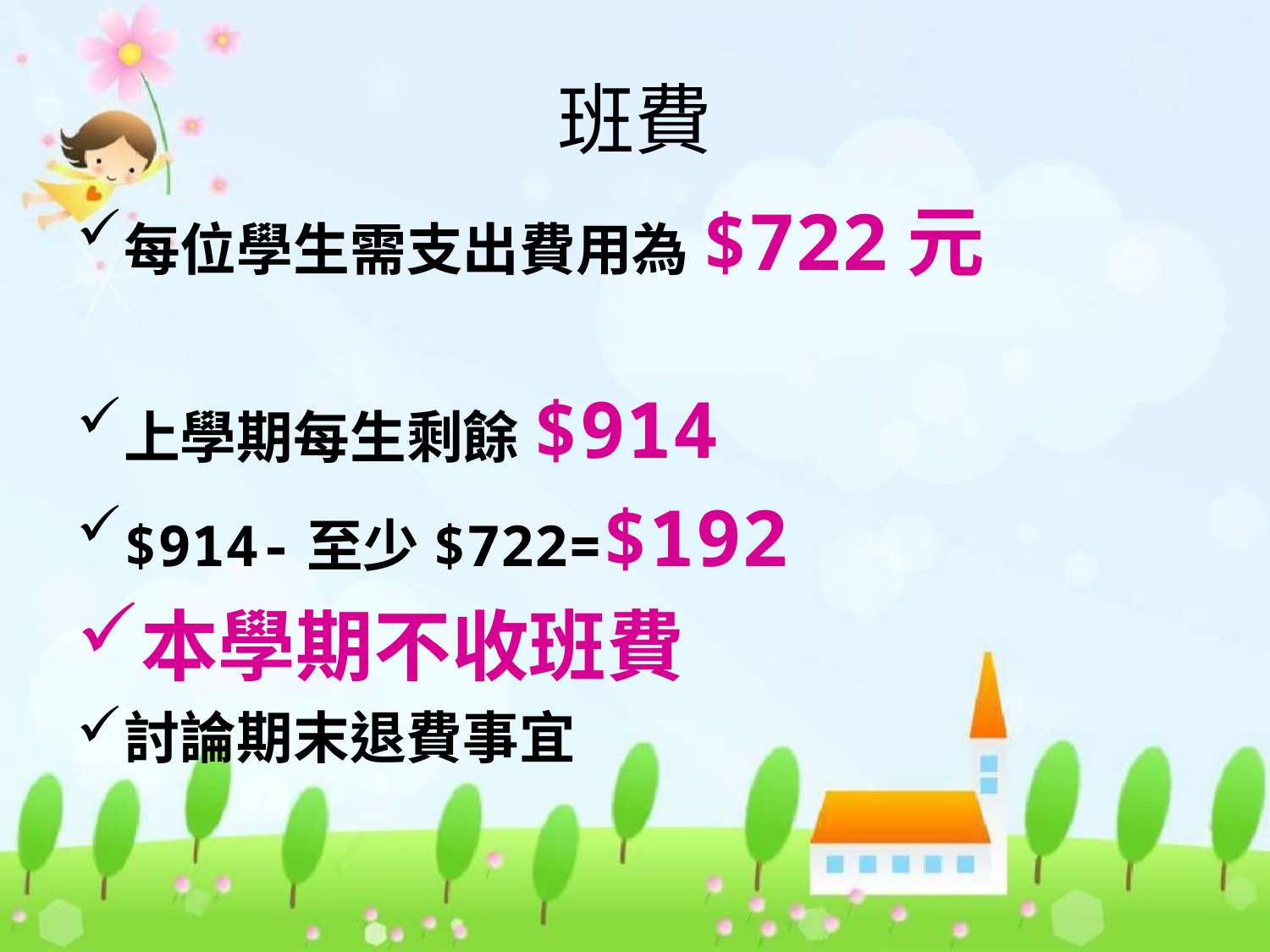

# 班費
每位學生需支出費用為$722元

上學期每生剩餘$914
$914-至少$722=$192
本學期不收班費
討論期末退費事宜